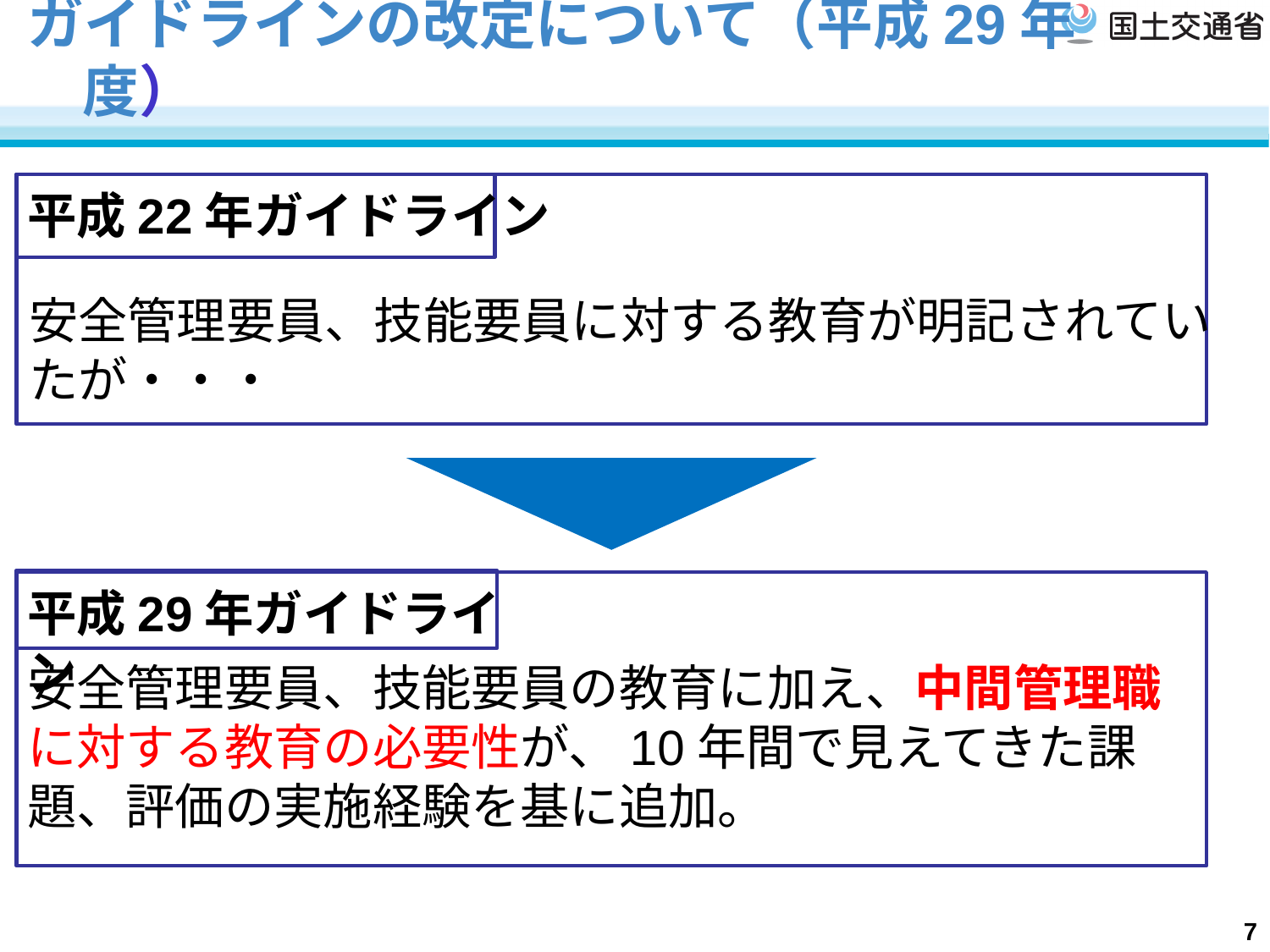

ガイドラインの改定について（平成29年度）

平成22年ガイドライン
安全管理要員、技能要員に対する教育が明記されていたが・・・

平成29年ガイドライン
安全管理要員、技能要員の教育に加え、中間管理職に対する教育の必要性が、10年間で見えてきた課題、評価の実施経験を基に追加。
7